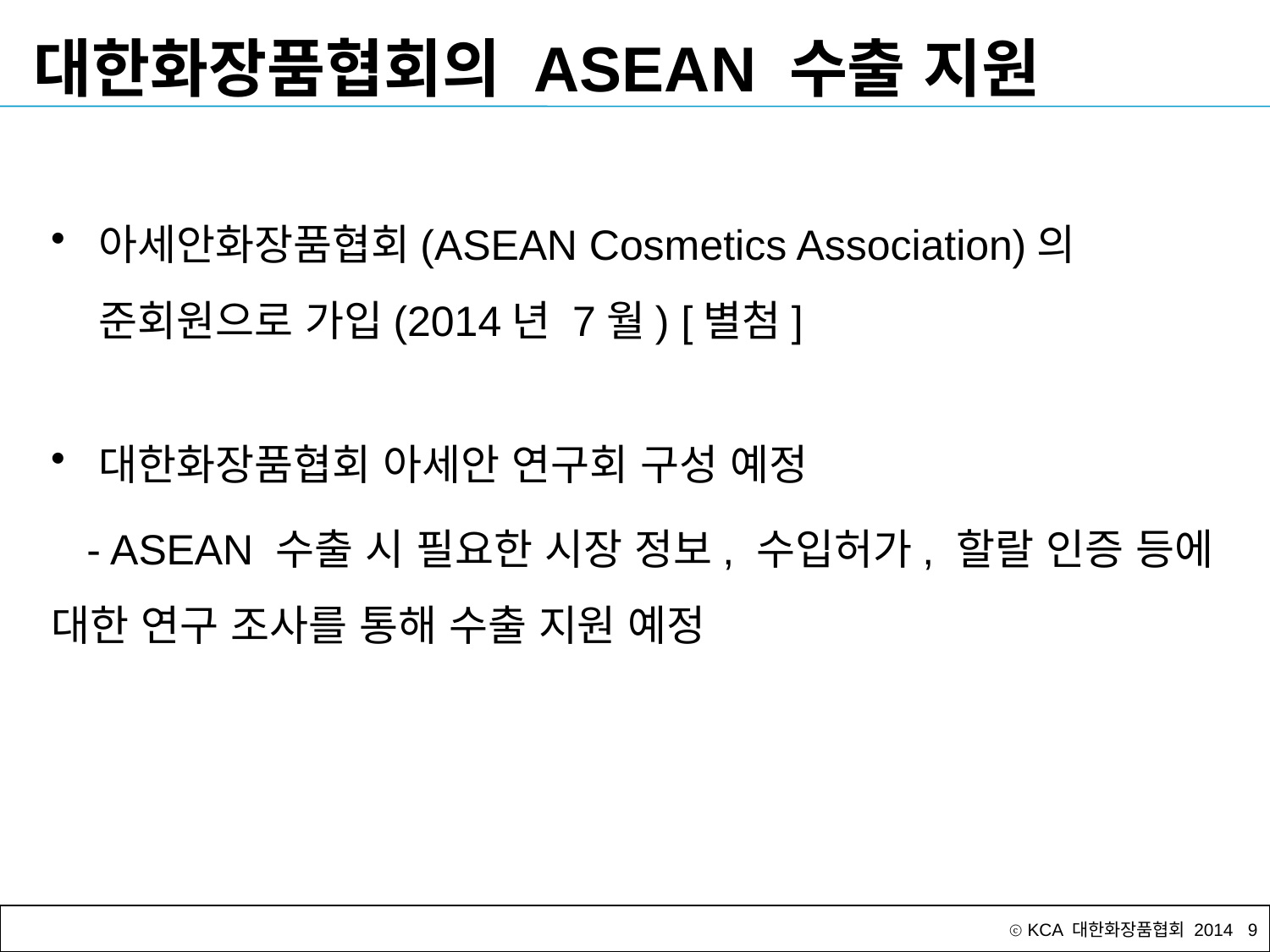

# 대한화장품협회의 ASEAN 수출 지원
아세안화장품협회(ASEAN Cosmetics Association)의 준회원으로 가입(2014년 7월) [별첨]

대한화장품협회 아세안 연구회 구성 예정
   - ASEAN 수출 시 필요한 시장 정보, 수입허가, 할랄 인증 등에 대한 연구 조사를 통해 수출 지원 예정